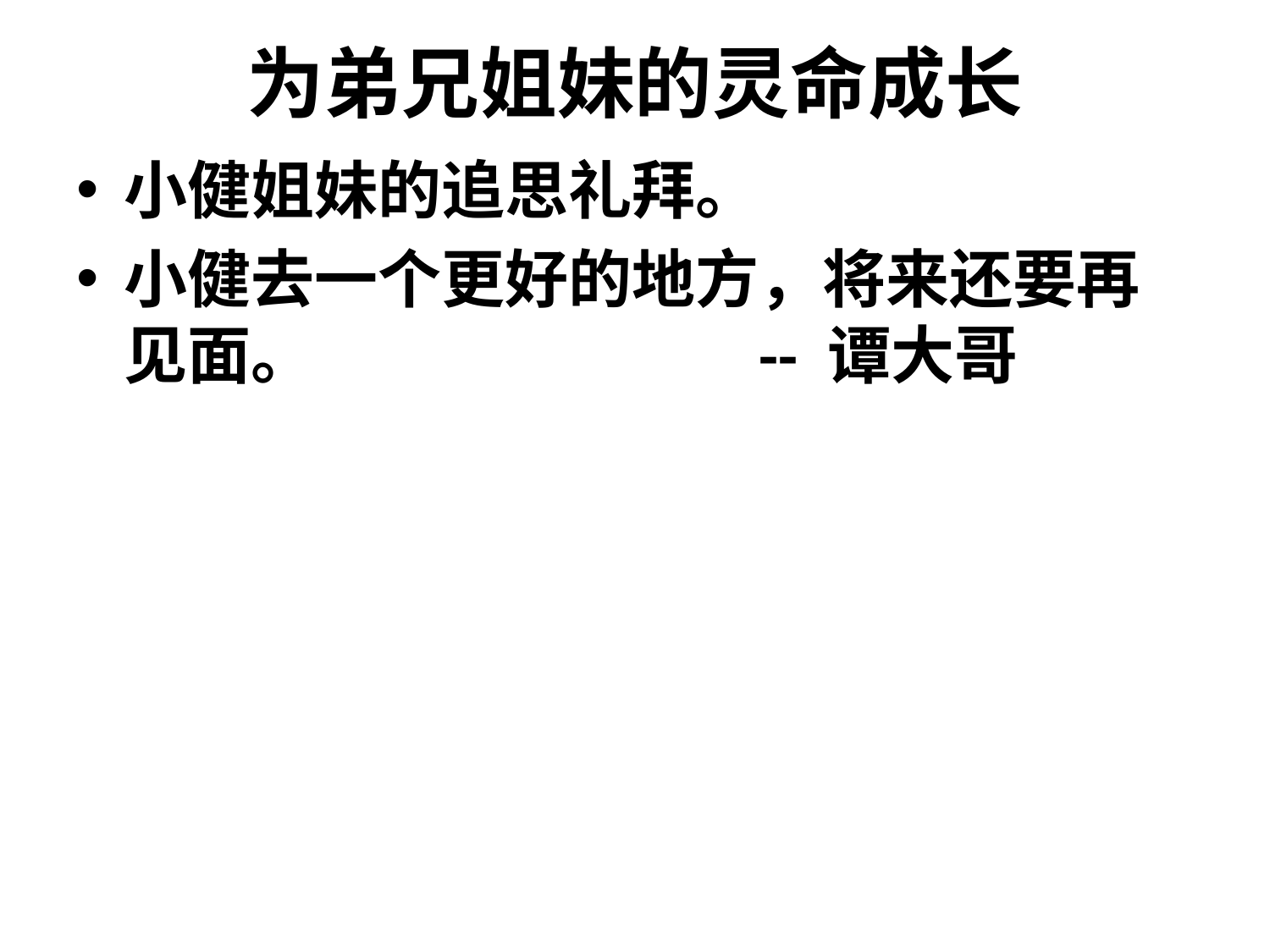

# 为弟兄姐妹的灵命成长
小健姐妹的追思礼拜。
小健去一个更好的地方，将来还要再见面。				-- 谭大哥